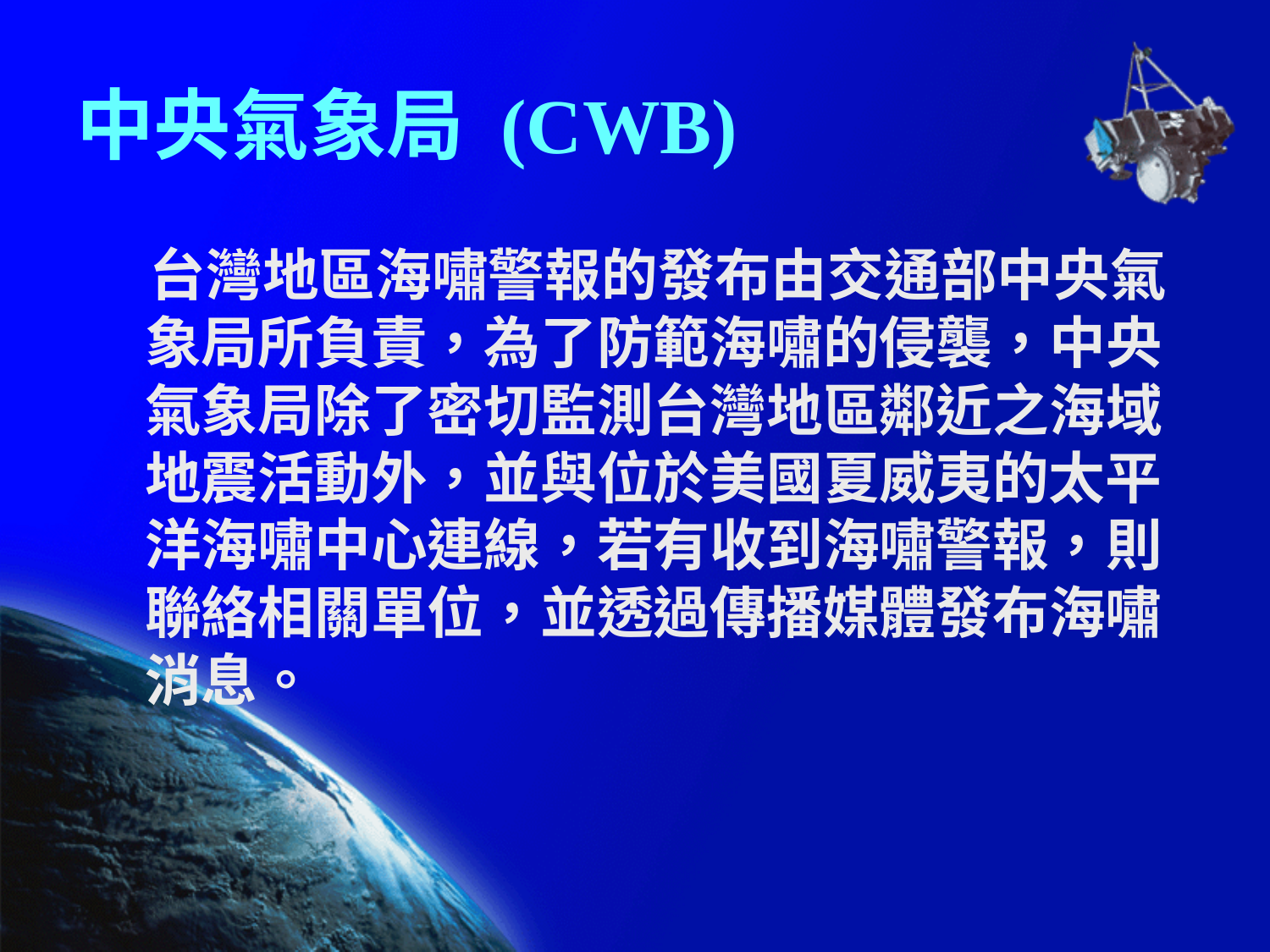

# 中央氣象局 (CWB)
   台灣地區海嘯警報的發布由交通部中央氣象局所負責，為了防範海嘯的侵襲，中央氣象局除了密切監測台灣地區鄰近之海域地震活動外，並與位於美國夏威夷的太平洋海嘯中心連線，若有收到海嘯警報，則聯絡相關單位，並透過傳播媒體發布海嘯消息。